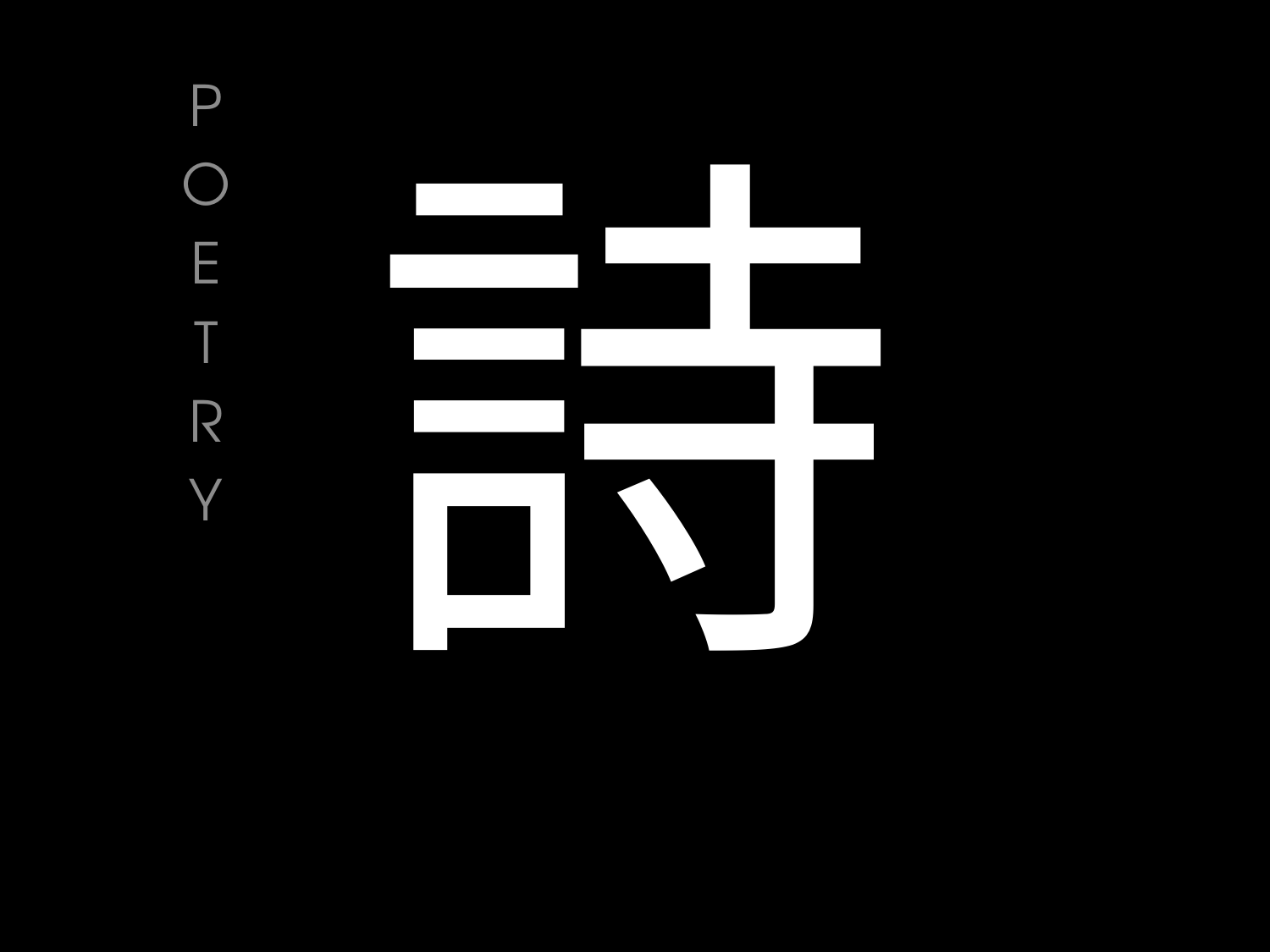

P
O
E
T
R
Y
# 詩